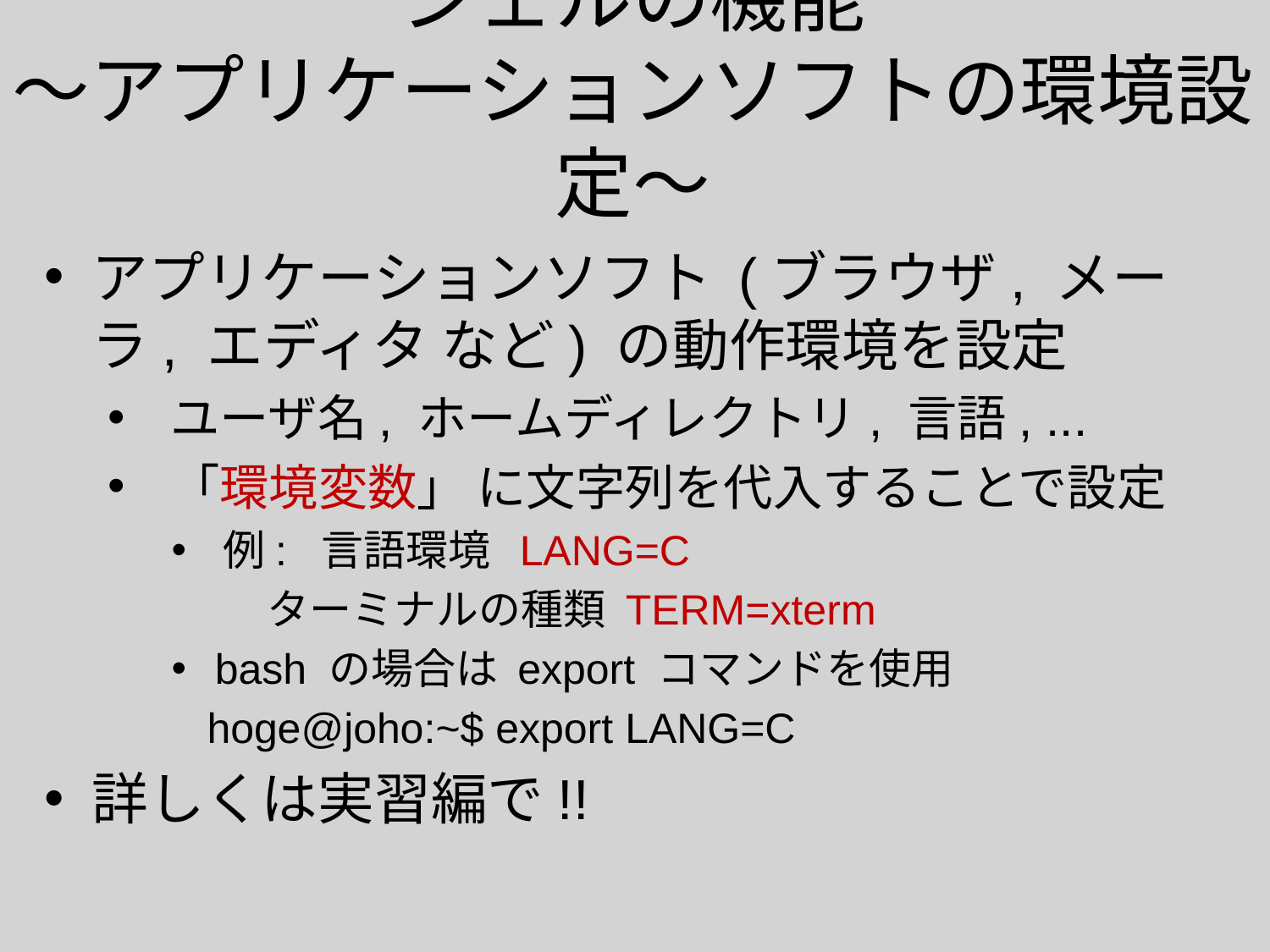

# シェルの機能 〜アプリケーションソフトの環境設定〜
アプリケーションソフト (ブラウザ, メーラ, エディタ など) の動作環境を設定
 ユーザ名, ホームディレクトリ, 言語, ...
 「環境変数」 に文字列を代入することで設定
 例:  言語環境  LANG=C
         ターミナルの種類 TERM=xterm
 bash の場合は export コマンドを使用
   hoge@joho:~$ export LANG=C
詳しくは実習編で!!